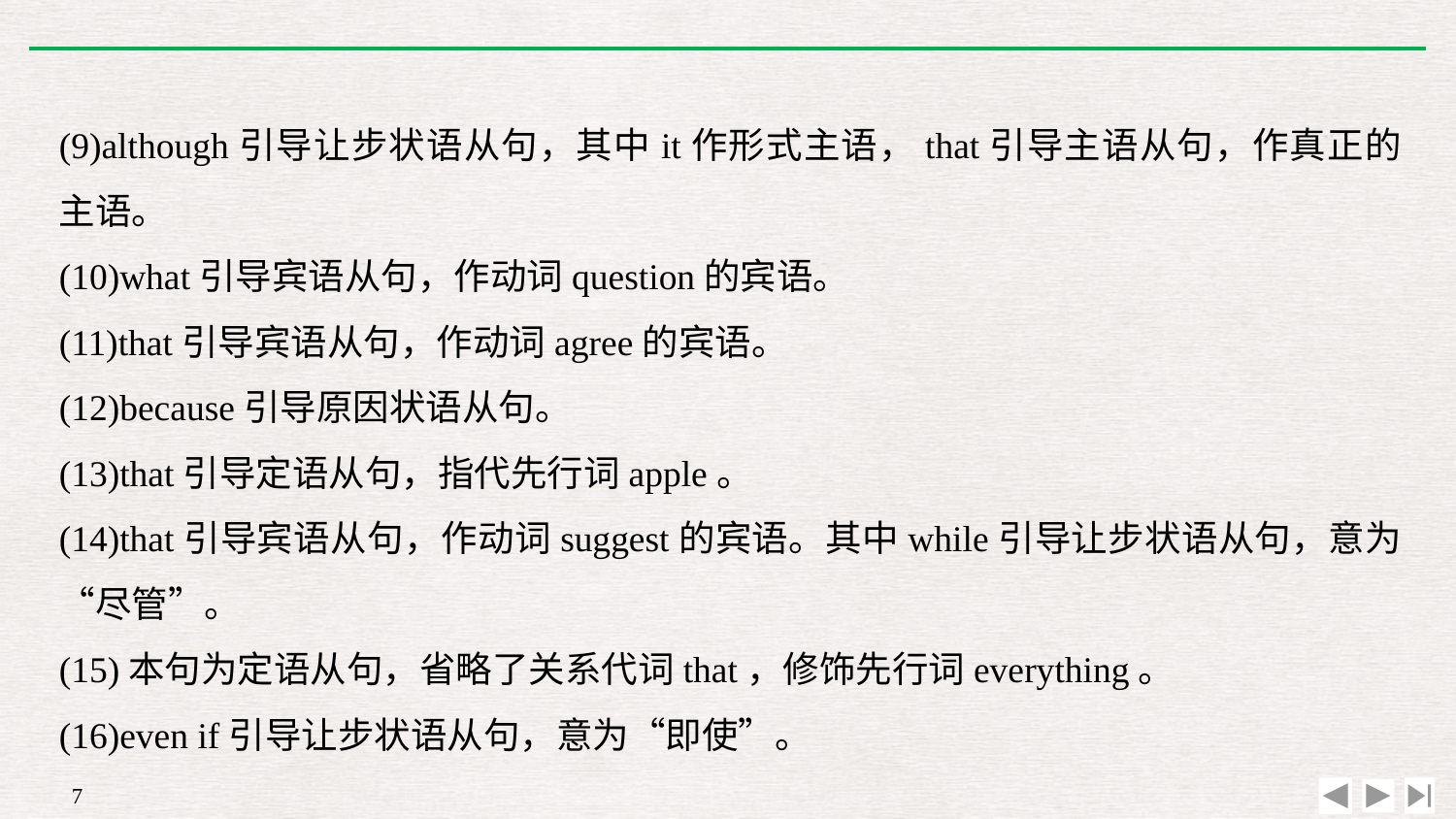

(9)although引导让步状语从句，其中it作形式主语，that引导主语从句，作真正的主语。
(10)what引导宾语从句，作动词question的宾语。
(11)that引导宾语从句，作动词agree的宾语。
(12)because引导原因状语从句。
(13)that引导定语从句，指代先行词apple。
(14)that引导宾语从句，作动词suggest的宾语。其中while引导让步状语从句，意为“尽管”。
(15)本句为定语从句，省略了关系代词that，修饰先行词everything。
(16)even if引导让步状语从句，意为“即使”。